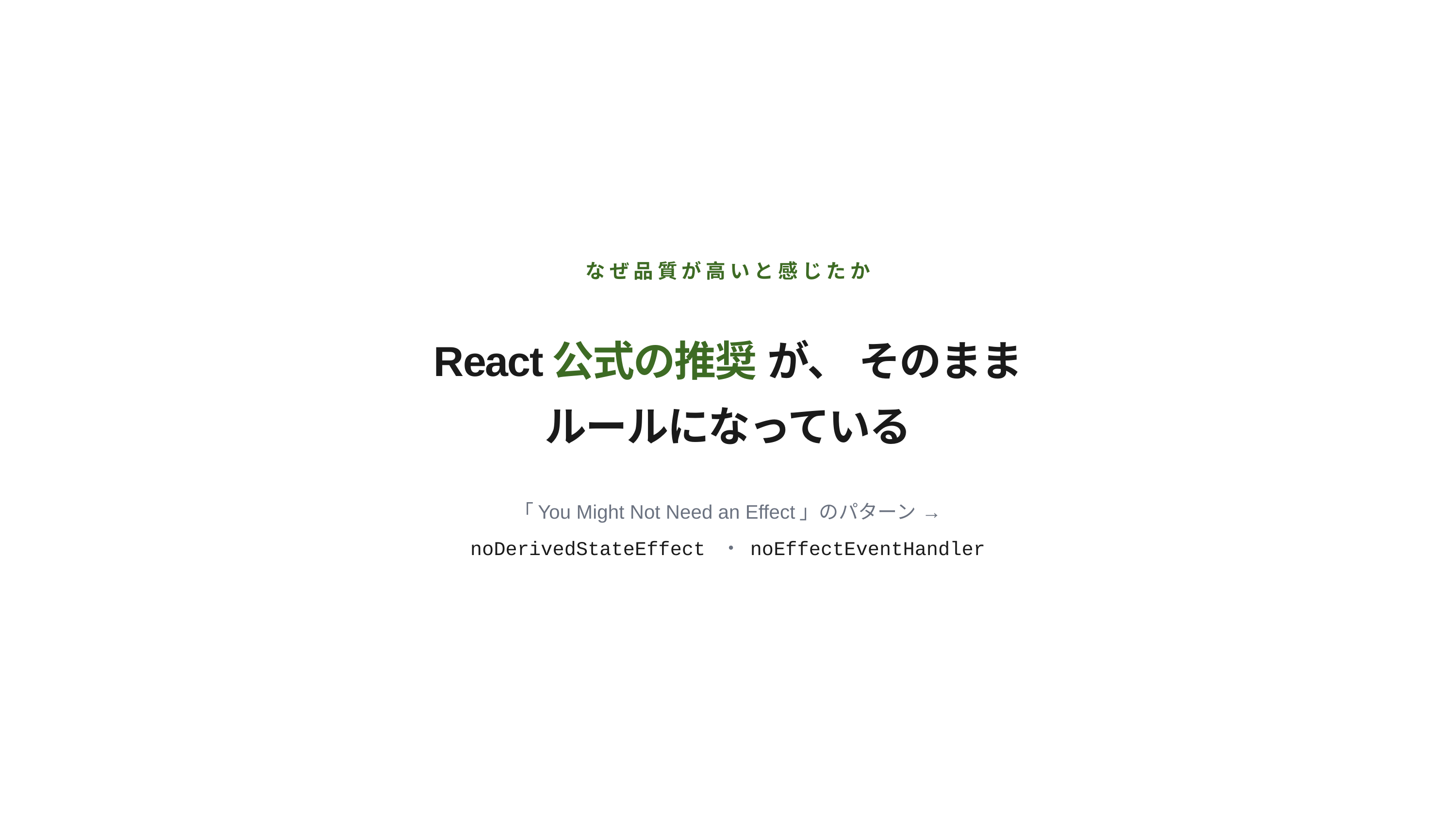

なぜ品質が高いと感じたか
React公式の推奨 が、 そのままルールになっている
「You Might Not Need an Effect」のパターン → noDerivedStateEffect ・ noEffectEventHandler